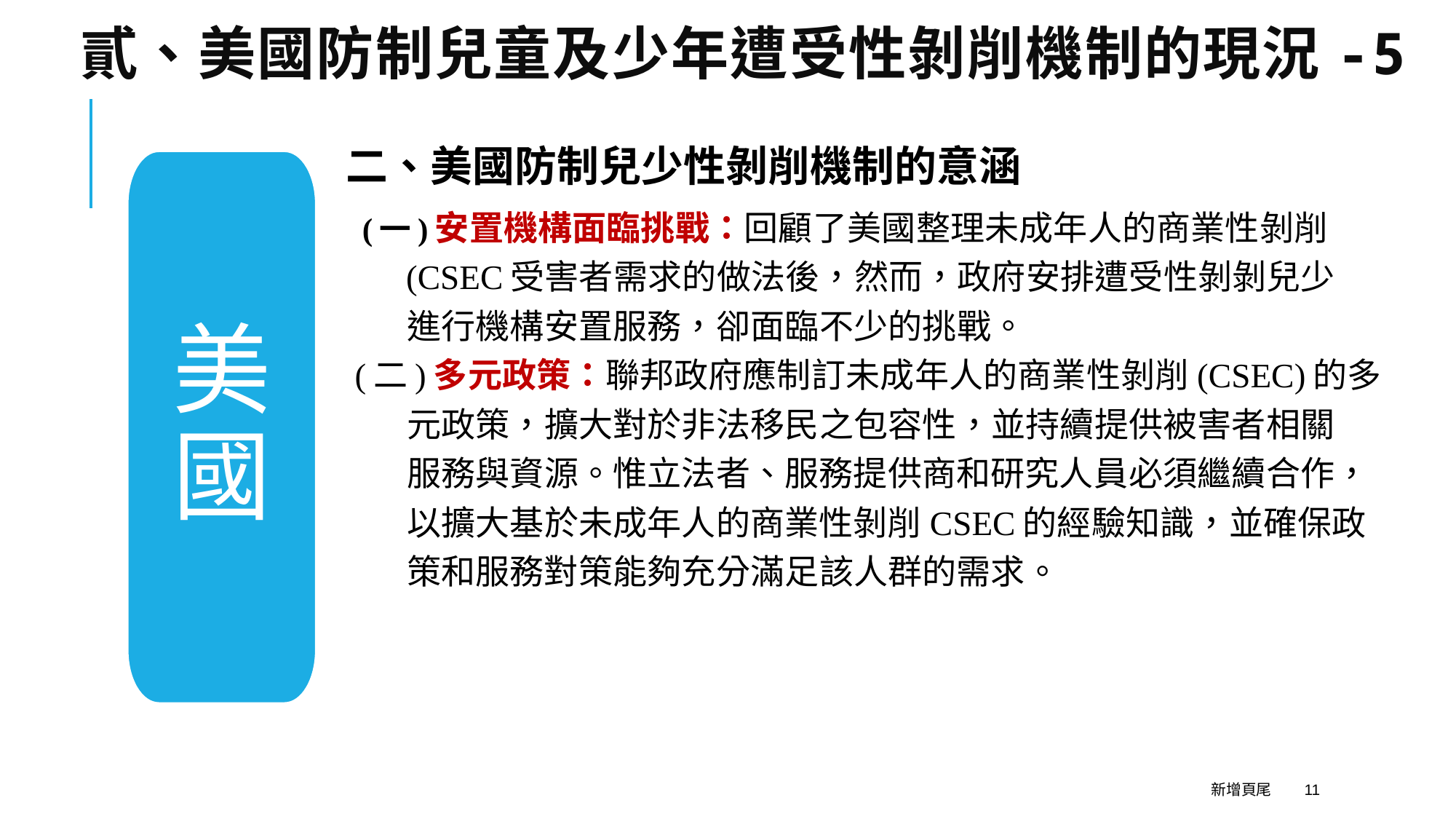

# 貳、美國防制兒童及少年遭受性剝削機制的現況-5
二、美國防制兒少性剝削機制的意涵
  (一)安置機構面臨挑戰：回顧了美國整理未成年人的商業性剝削
       (CSEC受害者需求的做法後，然而，政府安排遭受性剝剝兒少
       進行機構安置服務，卻面臨不少的挑戰。
 (二)多元政策：聯邦政府應制訂未成年人的商業性剝削(CSEC)的多
       元政策，擴大對於非法移民之包容性，並持續提供被害者相關
       服務與資源。惟立法者、服務提供商和研究人員必須繼續合作，
       以擴大基於未成年人的商業性剝削CSEC的經驗知識，並確保政
       策和服務對策能夠充分滿足該人群的需求。
美國
新增頁尾
11